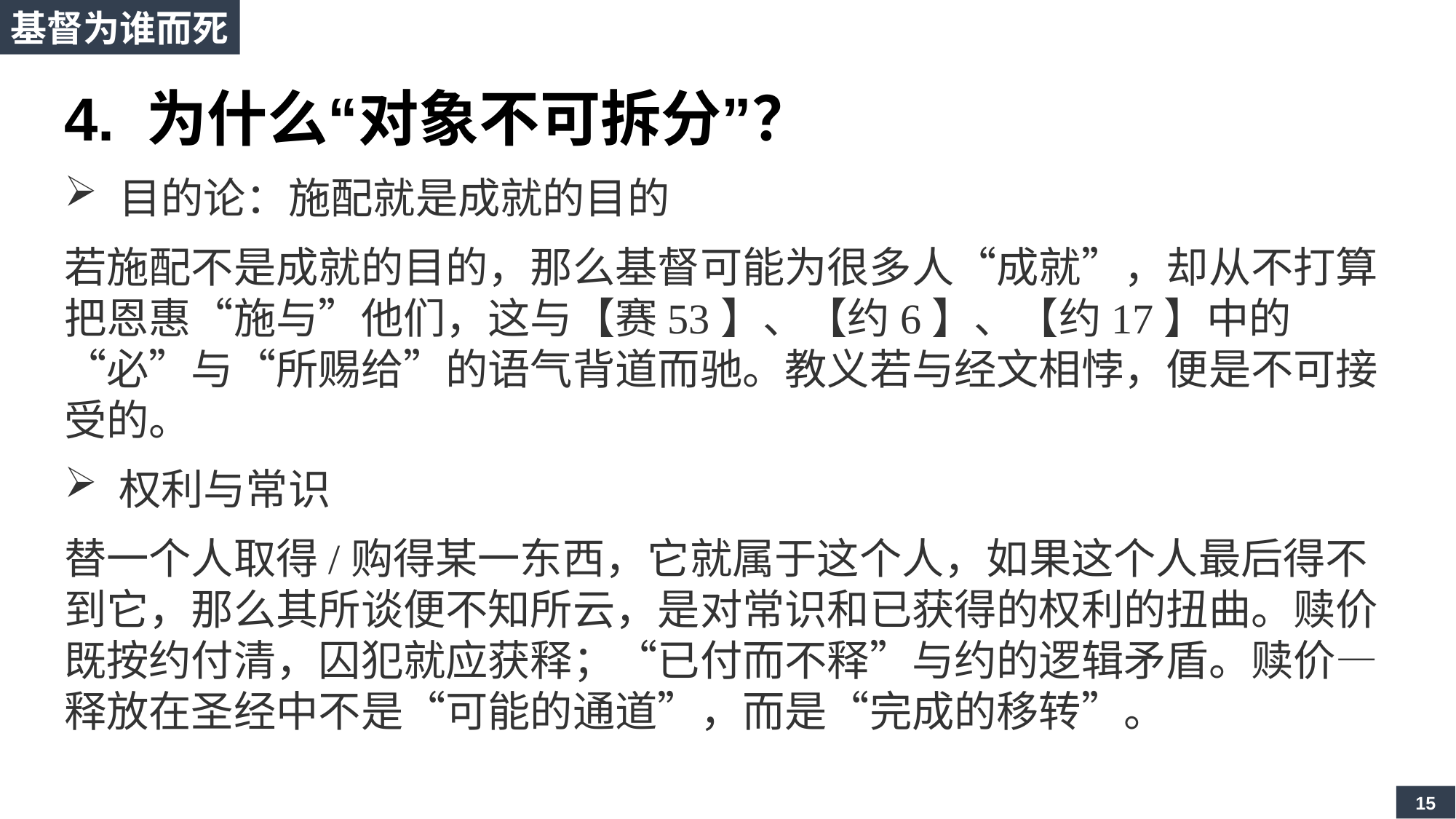

基督为谁而死
4. 为什么“对象不可拆分”？
目的论：施配就是成就的目的
若施配不是成就的目的，那么基督可能为很多人“成就”，却从不打算把恩惠“施与”他们，这与【赛53】、【约6】、【约17】中的“必”与“所赐给”的语气背道而驰。教义若与经文相悖，便是不可接受的。
权利与常识
替一个人取得/购得某一东西，它就属于这个人，如果这个人最后得不到它，那么其所谈便不知所云，是对常识和已获得的权利的扭曲。赎价既按约付清，囚犯就应获释；“已付而不释”与约的逻辑矛盾。赎价—释放在圣经中不是“可能的通道”，而是“完成的移转”。
15